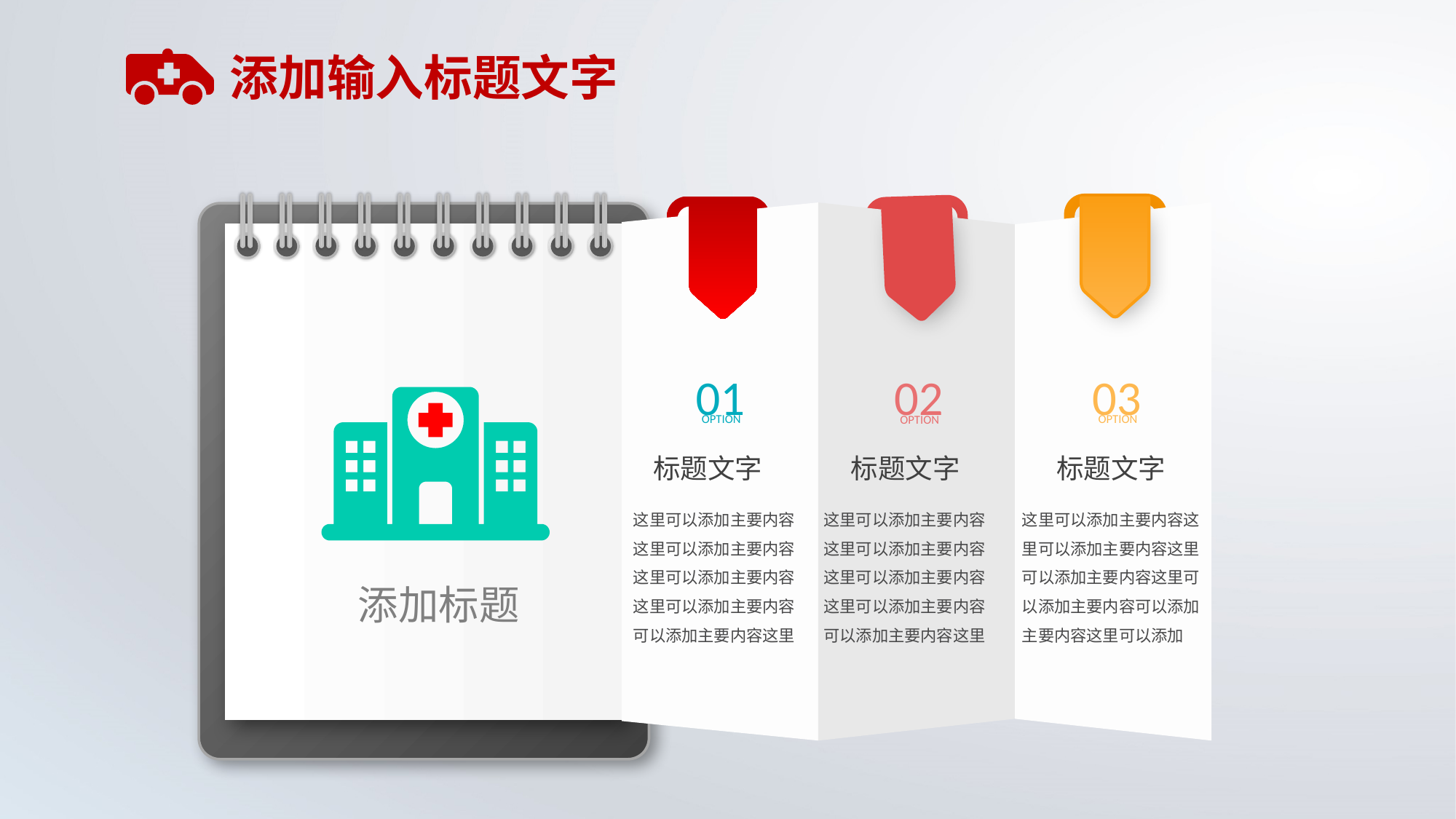

添加输入标题文字

03
OPTION

标题文字
这里可以添加主要内容这里可以添加主要内容这里可以添加主要内容这里可以添加主要内容可以添加主要内容这里可以添加

添加标题

02
OPTION

标题文字
这里可以添加主要内容这里可以添加主要内容这里可以添加主要内容这里可以添加主要内容可以添加主要内容这里

01
OPTION

标题文字
这里可以添加主要内容这里可以添加主要内容这里可以添加主要内容这里可以添加主要内容可以添加主要内容这里